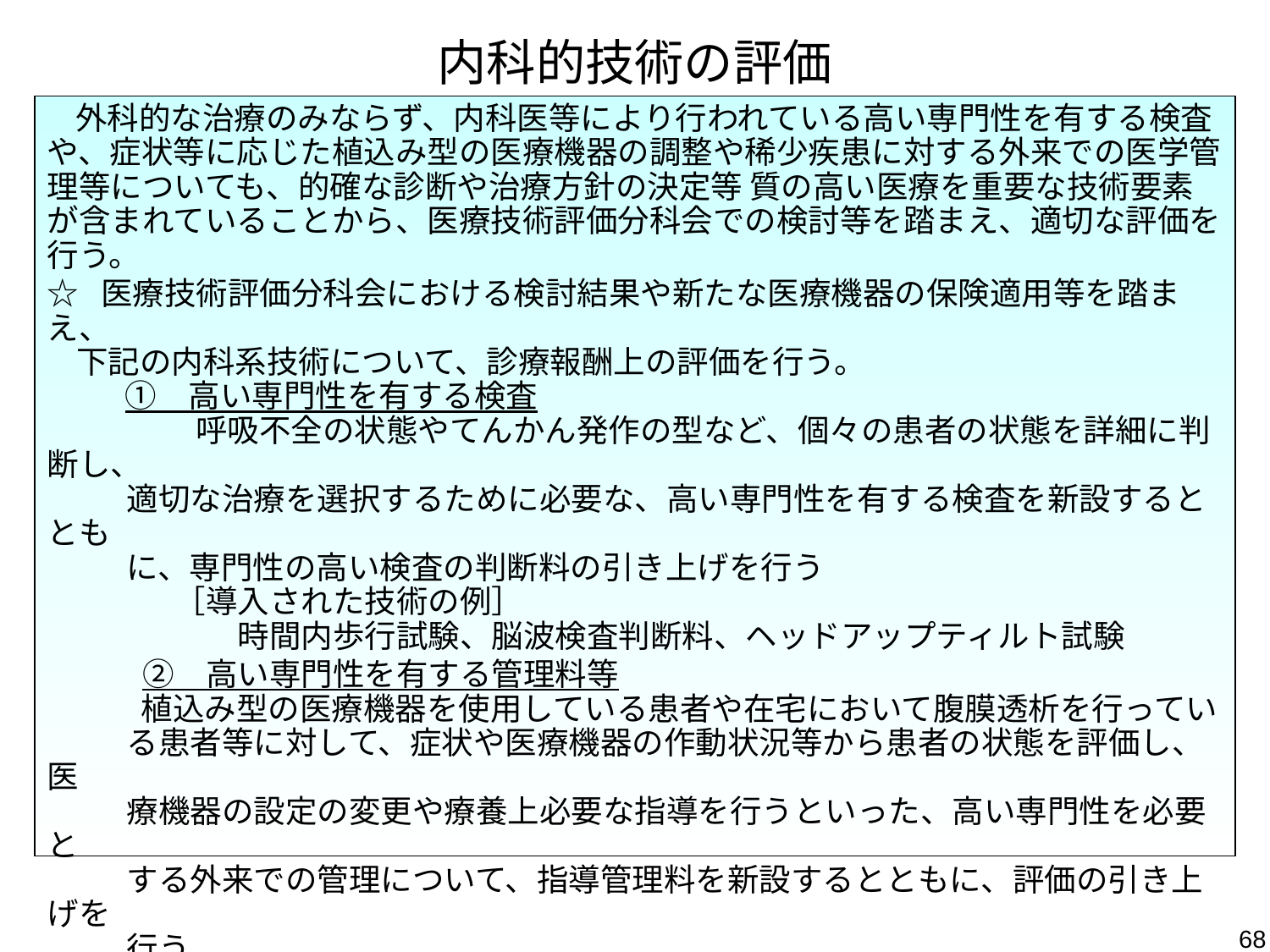

内科的技術の評価
　外科的な治療のみならず、内科医等により行われている高い専門性を有する検査や、症状等に応じた植込み型の医療機器の調整や稀少疾患に対する外来での医学管理等についても、的確な診断や治療方針の決定等 質の高い医療を重要な技術要素が含まれていることから、医療技術評価分科会での検討等を踏まえ、適切な評価を行う。
☆  医療技術評価分科会における検討結果や新たな医療機器の保険適用等を踏まえ、
   下記の内科系技術について、診療報酬上の評価を行う。
　　  ①　高い専門性を有する検査
　　　　   呼吸不全の状態やてんかん発作の型など、個々の患者の状態を詳細に判断し、
          適切な治療を選択するために必要な、高い専門性を有する検査を新設するととも
          に、専門性の高い検査の判断料の引き上げを行う
　　　　［導入された技術の例］
　　　　　　時間内歩行試験、脳波検査判断料、ヘッドアップティルト試験
　　　②　高い専門性を有する管理料等
            植込み型の医療機器を使用している患者や在宅において腹膜透析を行ってい
          る患者等に対して、症状や医療機器の作動状況等から患者の状態を評価し、医
          療機器の設定の変更や療養上必要な指導を行うといった、高い専門性を必要と
          する外来での管理について、指導管理料を新設するとともに、評価の引き上げを
          行う
          ［対応する技術の例］
　　　　　　 植込型輸液ポンプ持続注入指導管理料の新設
　　　　　　 心臓ペースメーカー指導管理料、高度難聴指導管理料等の評価引き上げ

68